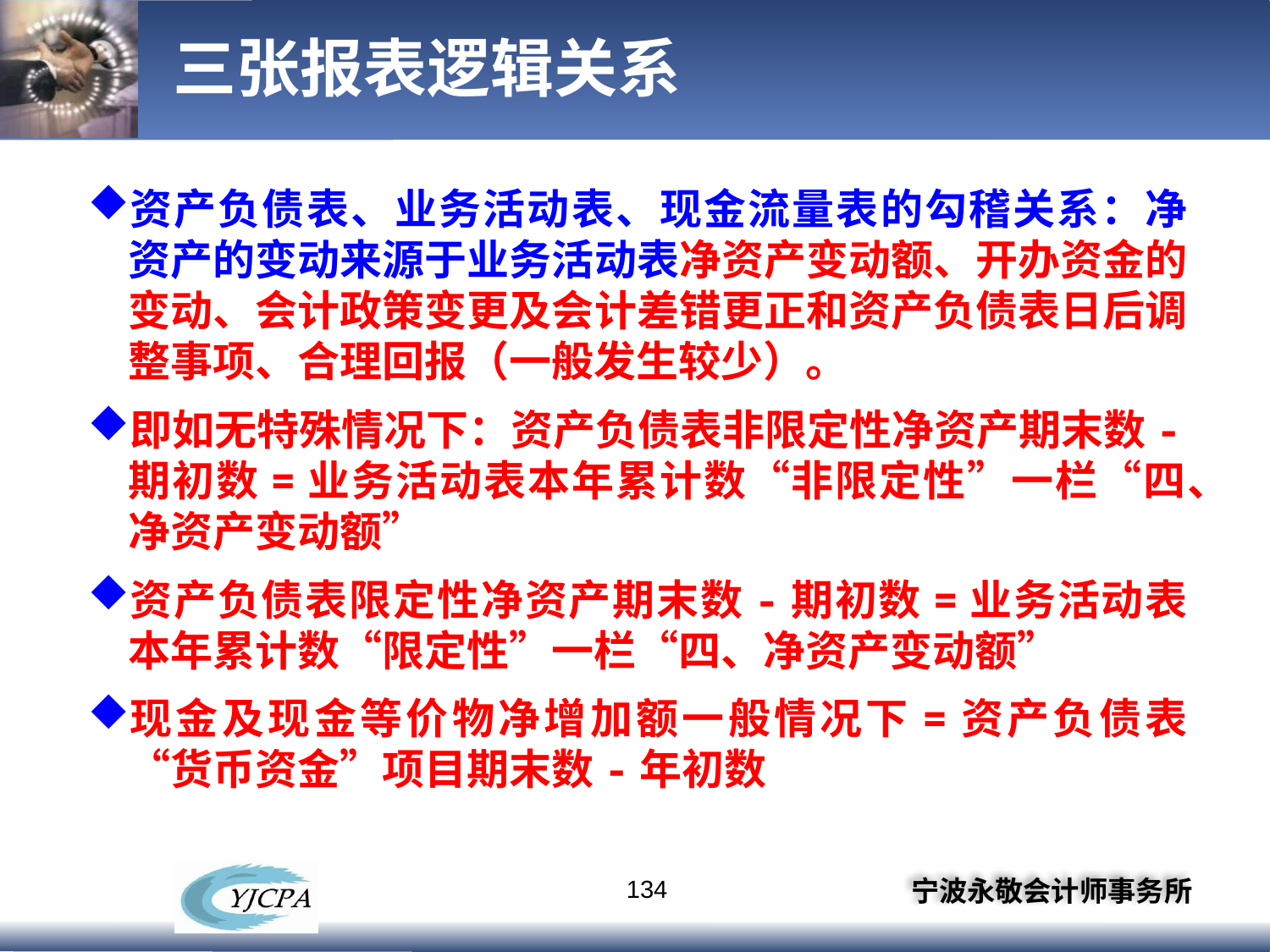

# 三张报表逻辑关系
资产负债表、业务活动表、现金流量表的勾稽关系：净资产的变动来源于业务活动表净资产变动额、开办资金的变动、会计政策变更及会计差错更正和资产负债表日后调整事项、合理回报（一般发生较少）。
即如无特殊情况下：资产负债表非限定性净资产期末数-期初数=业务活动表本年累计数“非限定性”一栏“四、净资产变动额”
资产负债表限定性净资产期末数-期初数=业务活动表本年累计数“限定性”一栏“四、净资产变动额”
现金及现金等价物净增加额一般情况下=资产负债表“货币资金”项目期末数-年初数